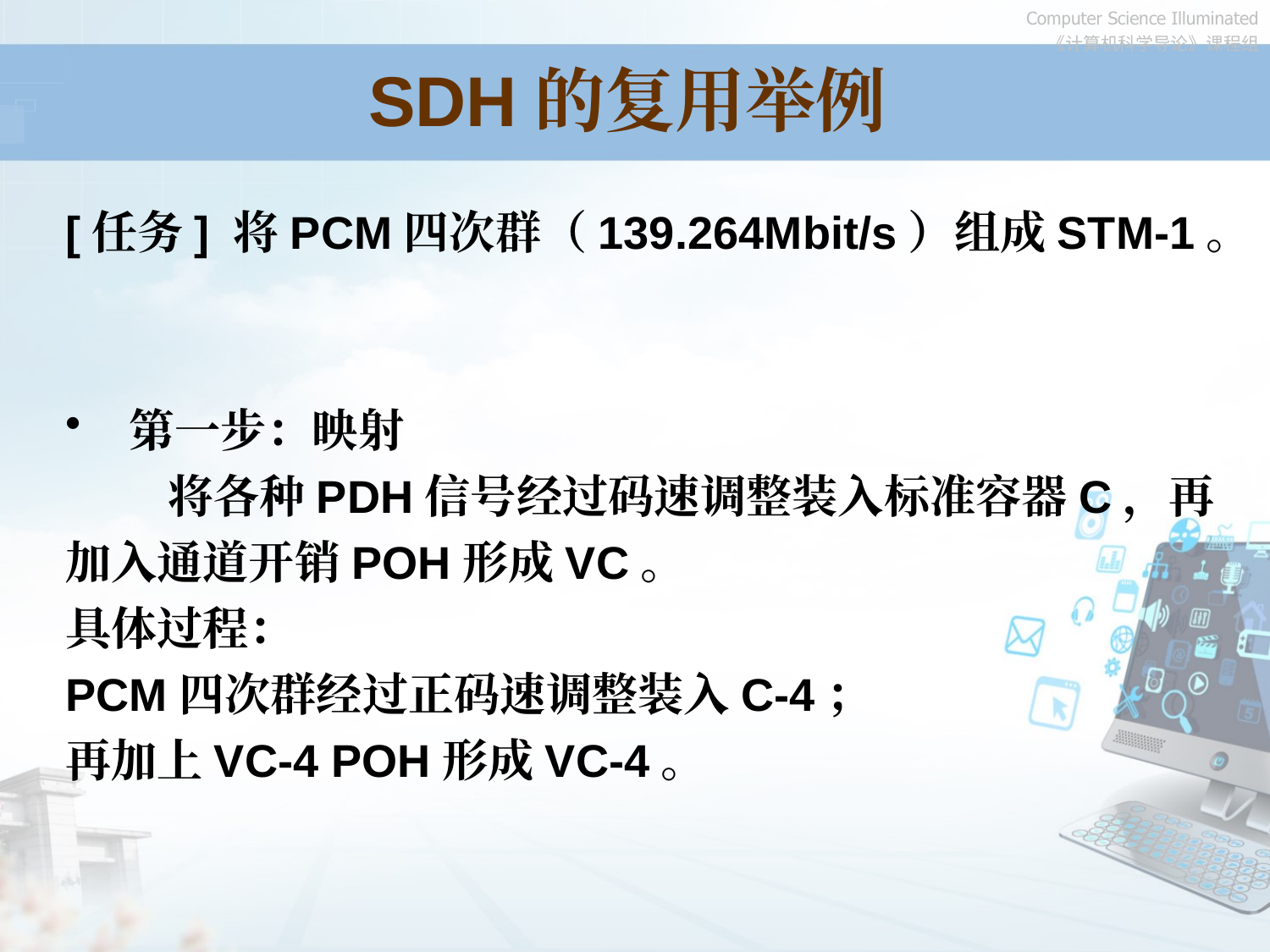

SDH的复用举例
[任务] 将PCM四次群（139.264Mbit/s）组成STM-1。

第一步：映射
        将各种PDH信号经过码速调整装入标准容器C，再加入通道开销POH形成VC。
具体过程：
PCM四次群经过正码速调整装入C-4；
再加上VC-4 POH形成VC-4。